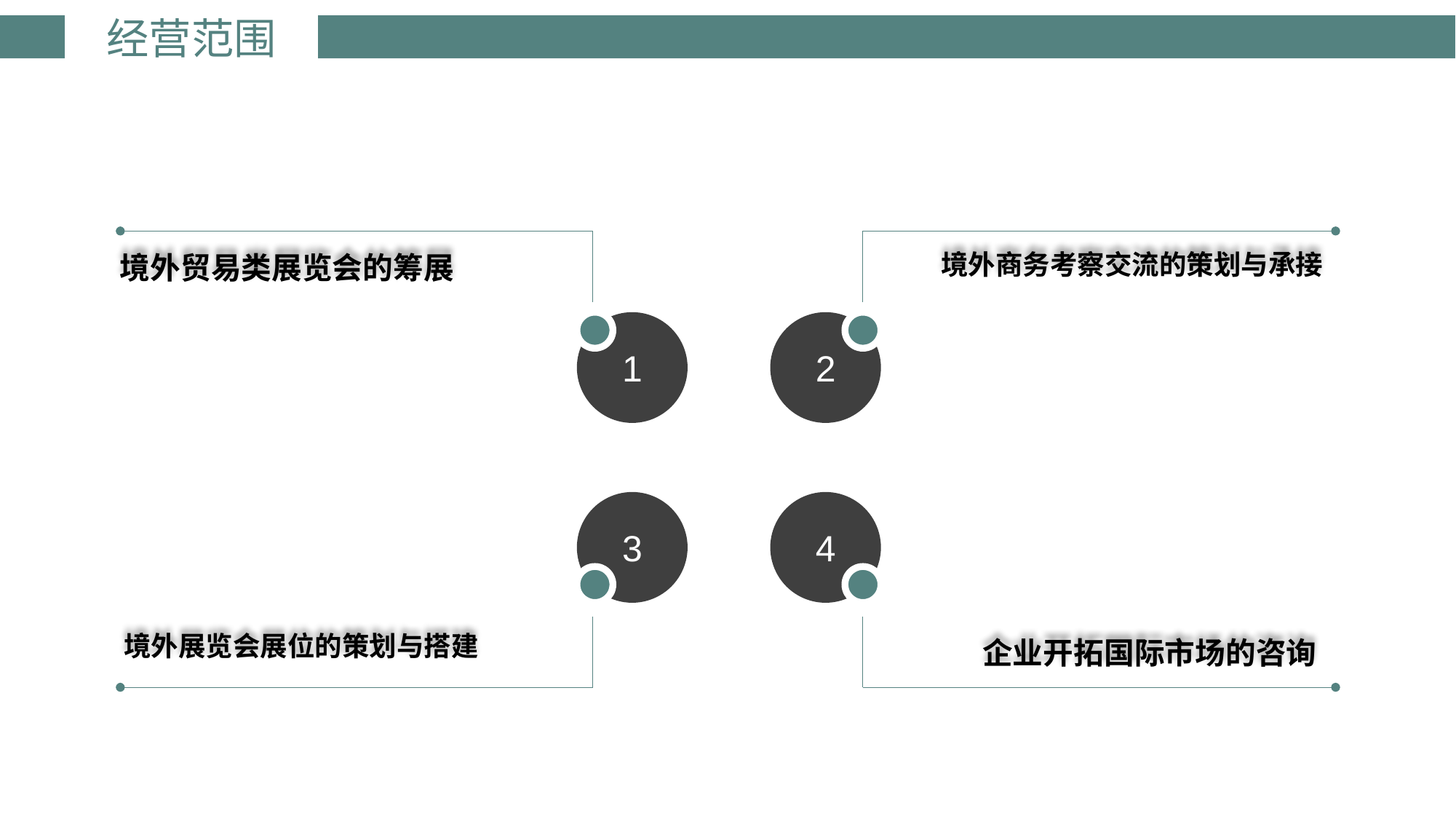

# 经营范围
境外商务考察交流的策划与承接
境外贸易类展览会的筹展
1

2

3
4

境外展览会展位的策划与搭建
企业开拓国际市场的咨询